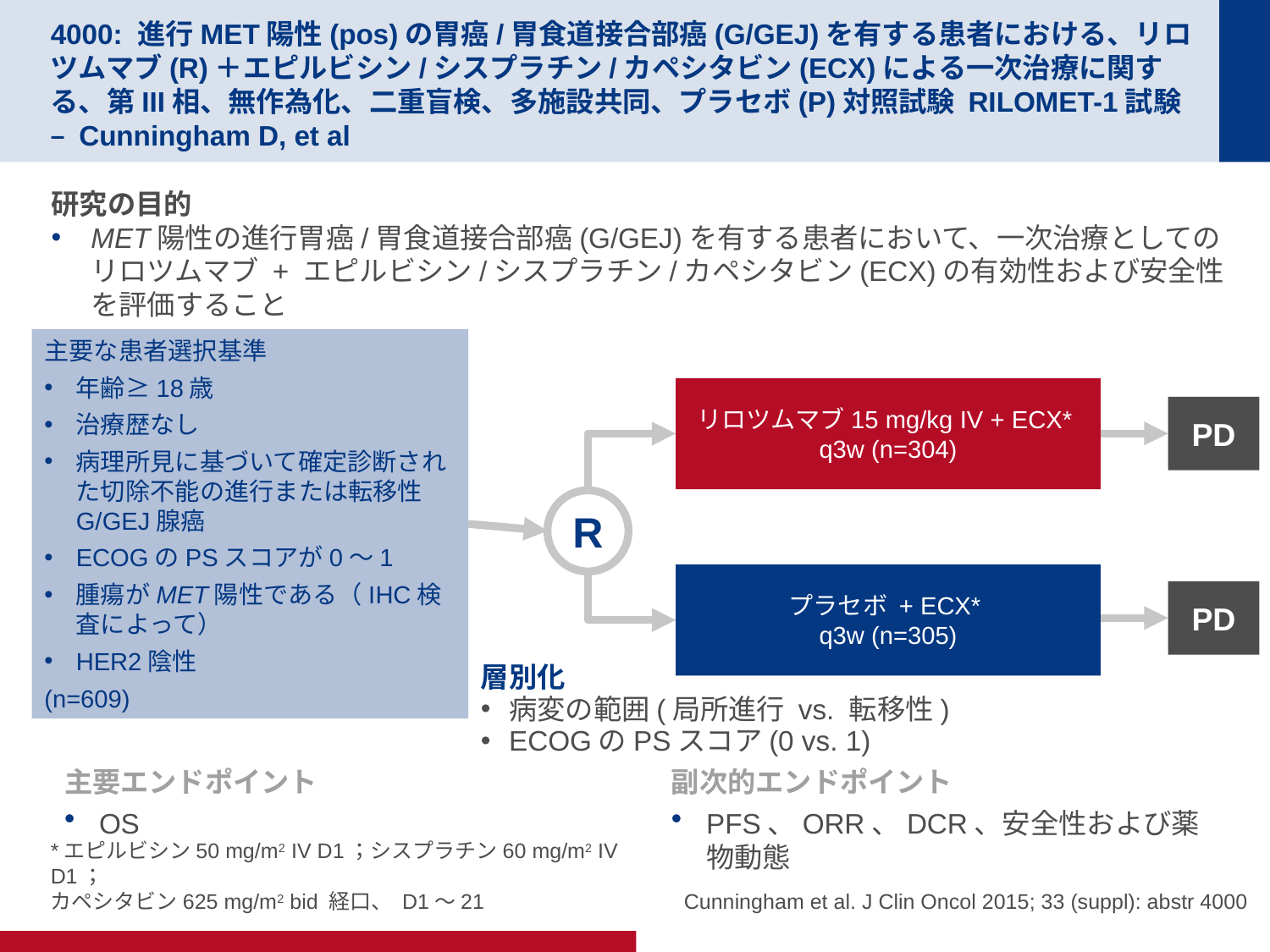

# 4000: 進行MET陽性(pos)の胃癌/胃食道接合部癌(G/GEJ)を有する患者における、リロツムマブ(R)＋エピルビシン/シスプラチン/カペシタビン(ECX)による一次治療に関する、第III相、無作為化、二重盲検、多施設共同、プラセボ(P)対照試験 RILOMET-1試験 – Cunningham D, et al
研究の目的
MET陽性の進行胃癌/胃食道接合部癌(G/GEJ)を有する患者において、一次治療としてのリロツムマブ + エピルビシン/シスプラチン/カペシタビン(ECX)の有効性および安全性を評価すること

主要な患者選択基準
年齢≥18歳
治療歴なし
病理所見に基づいて確定診断された切除不能の進行または転移性G/GEJ腺癌
ECOGのPSスコアが0～1
腫瘍がMET陽性である（IHC検査によって）
HER2陰性
(n=609)
リロツムマブ15 mg/kg IV + ECX*
q3w (n=304)
PD
R
プラセボ + ECX*
q3w (n=305)
PD
層別化
病変の範囲(局所進行 vs. 転移性)
ECOGのPSスコア(0 vs. 1)
主要エンドポイント
OS
副次的エンドポイント
PFS、ORR、DCR、安全性および薬物動態
*エピルビシン50 mg/m2 IV D1；シスプラチン60 mg/m2 IV D1；
カペシタビン625 mg/m2 bid 経口、 D1～21
Cunningham et al. J Clin Oncol 2015; 33 (suppl): abstr 4000